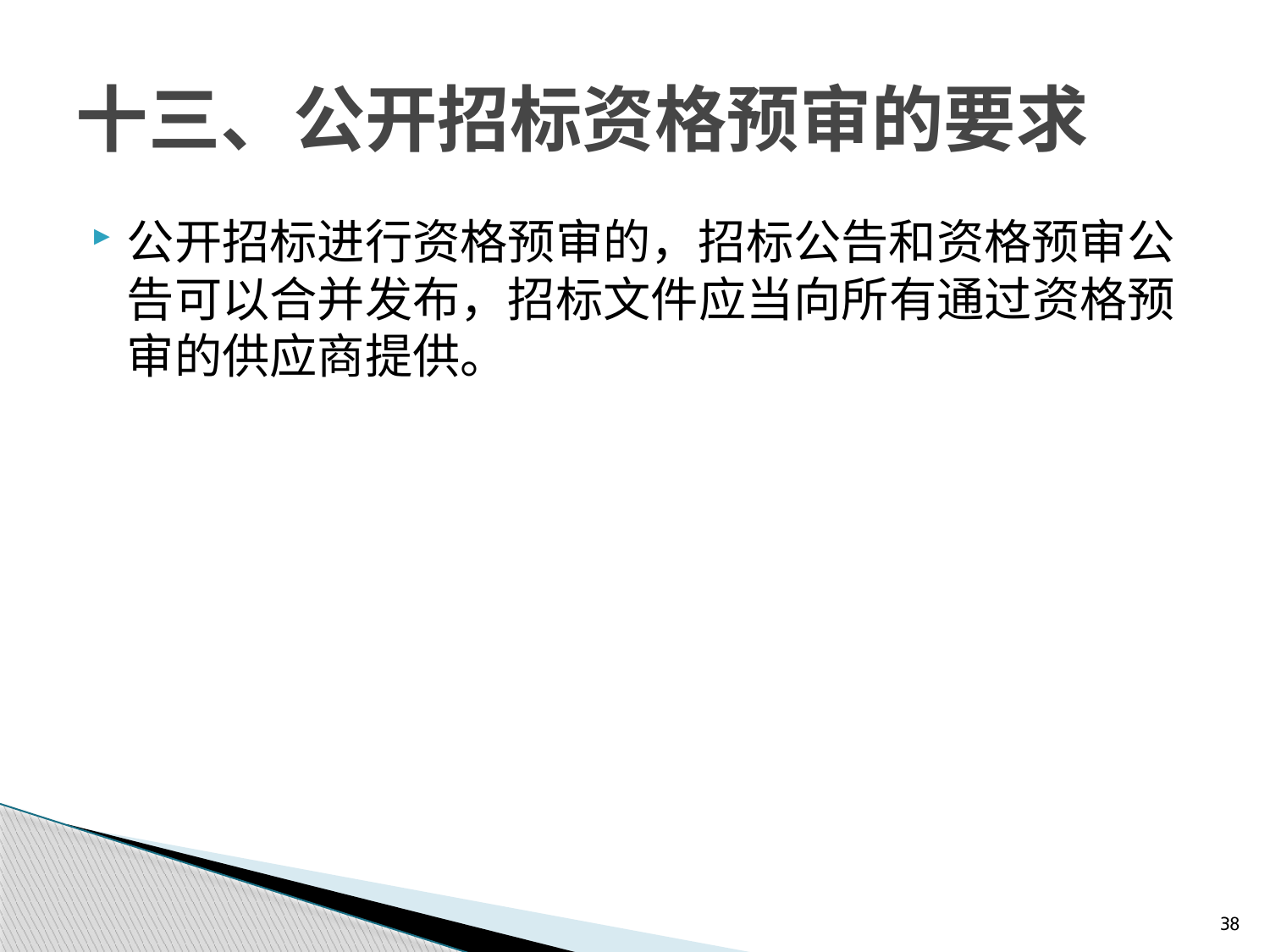

# 十三、公开招标资格预审的要求
公开招标进行资格预审的，招标公告和资格预审公告可以合并发布，招标文件应当向所有通过资格预审的供应商提供。

38